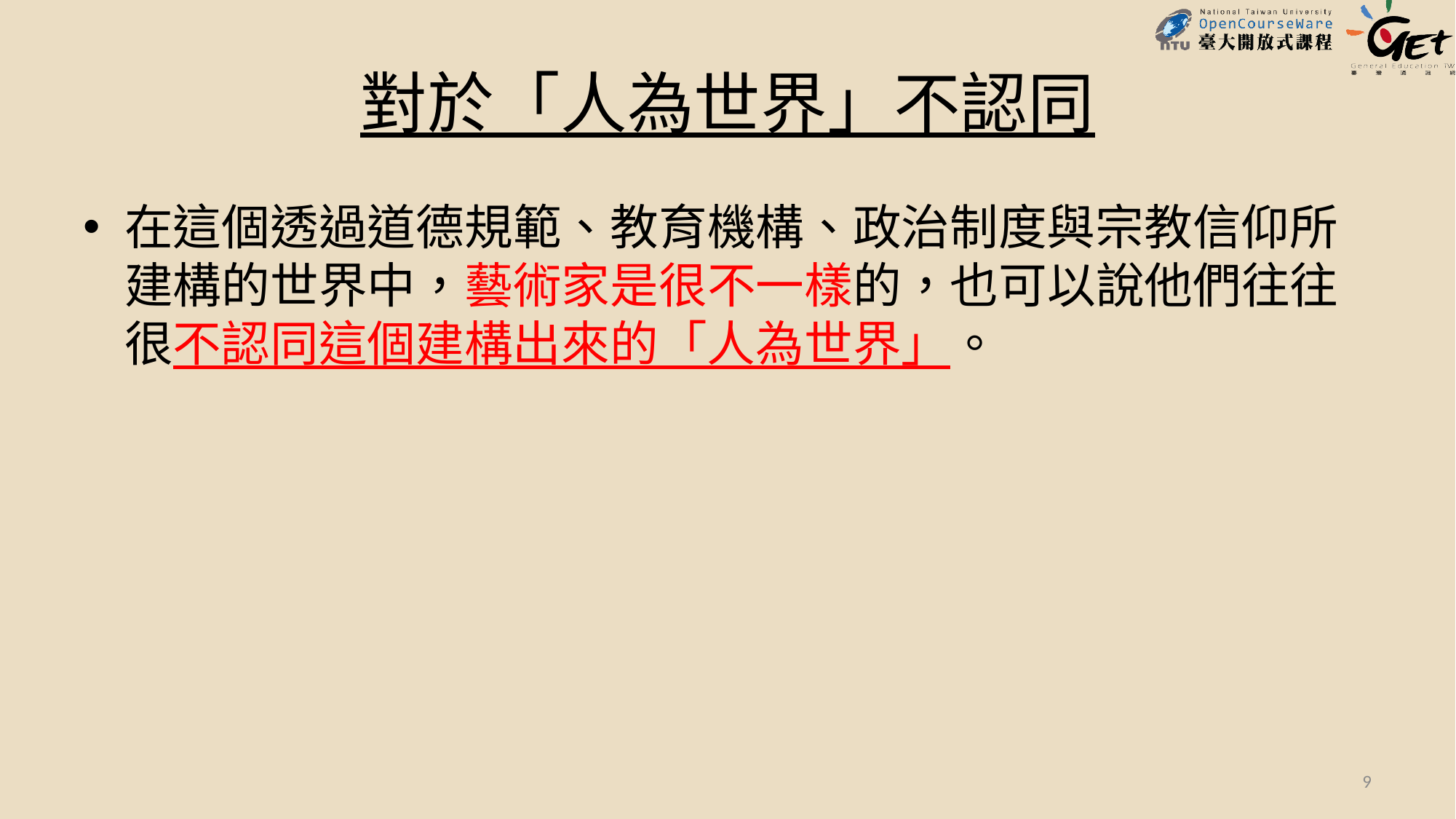

# 對於「人為世界」不認同
在這個透過道德規範、教育機構、政治制度與宗教信仰所建構的世界中，藝術家是很不一樣的，也可以說他們往往很不認同這個建構出來的「人為世界」。
9